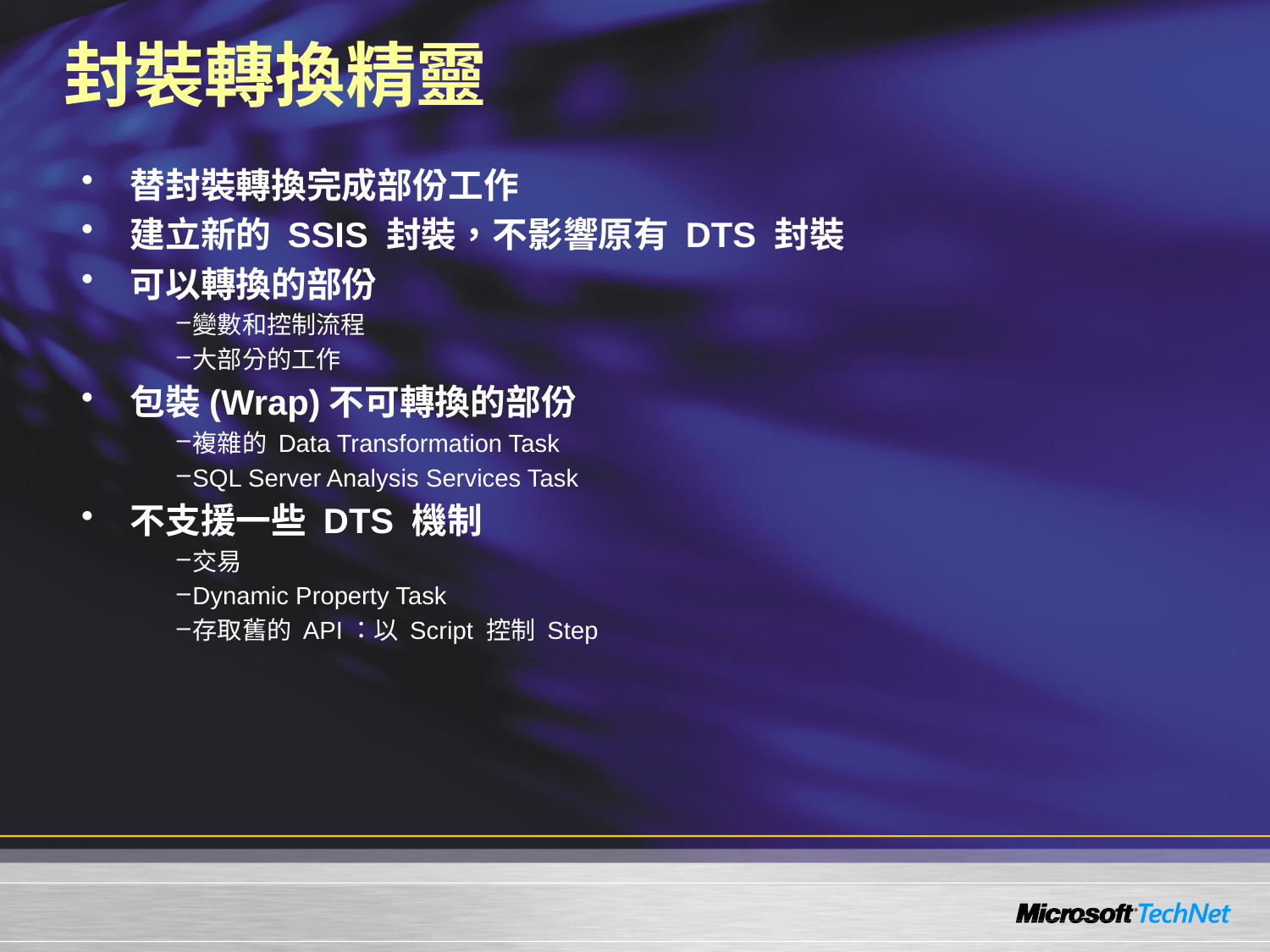

# 封裝轉換精靈
替封裝轉換完成部份工作
建立新的 SSIS 封裝，不影響原有 DTS 封裝
可以轉換的部份
變數和控制流程
大部分的工作
包裝(Wrap)不可轉換的部份
複雜的 Data Transformation Task
SQL Server Analysis Services Task
不支援一些 DTS 機制
交易
Dynamic Property Task
存取舊的 API：以 Script 控制 Step